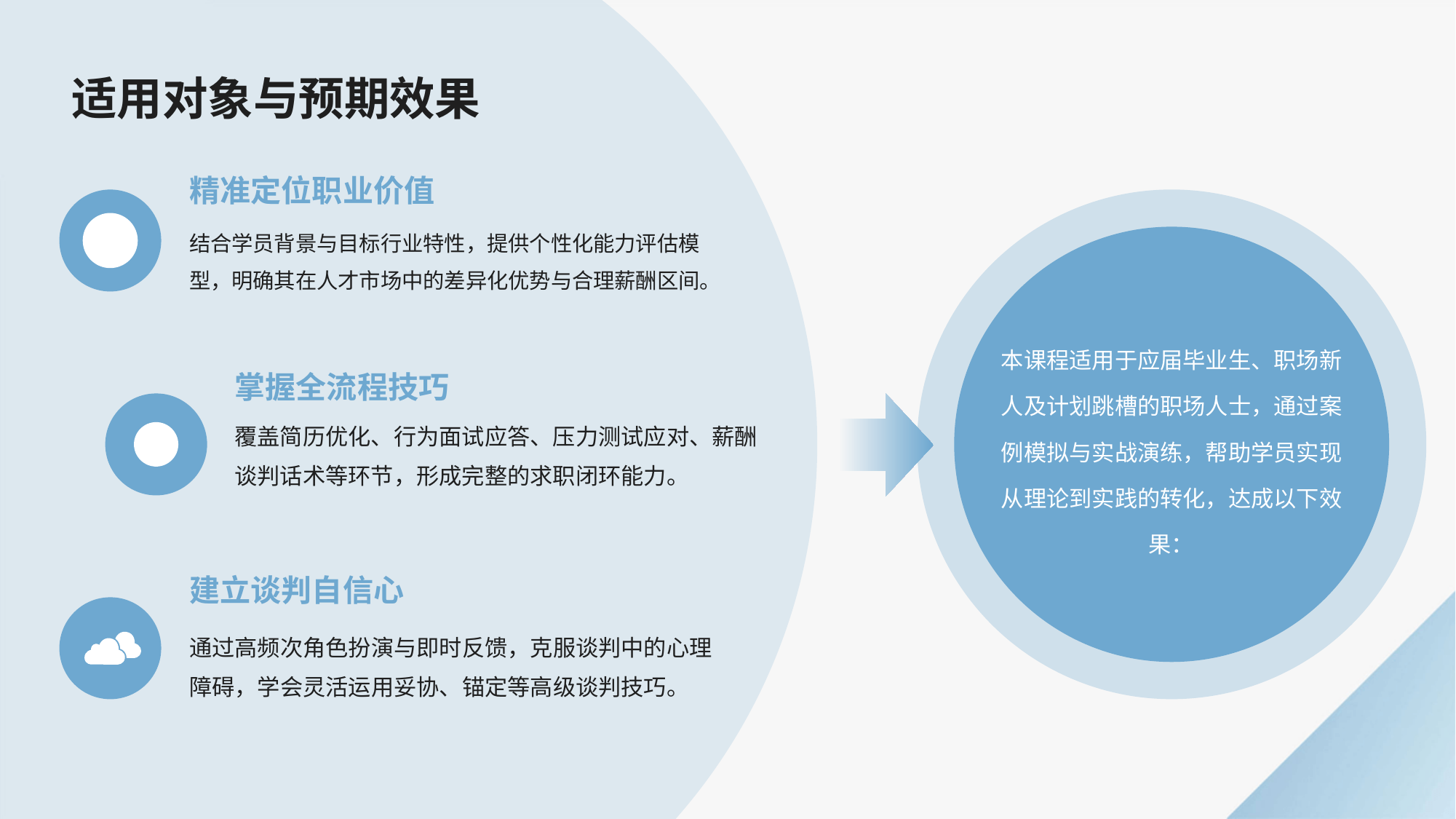

适用对象与预期效果
精准定位职业价值

结合学员背景与目标行业特性，提供个性化能力评估模型，明确其在人才市场中的差异化优势与合理薪酬区间。

本课程适用于应届毕业生、职场新人及计划跳槽的职场人士，通过案例模拟与实战演练，帮助学员实现从理论到实践的转化，达成以下效果：
掌握全流程技巧

覆盖简历优化、行为面试应答、压力测试应对、薪酬谈判话术等环节，形成完整的求职闭环能力。

建立谈判自信心

通过高频次角色扮演与即时反馈，克服谈判中的心理障碍，学会灵活运用妥协、锚定等高级谈判技巧。